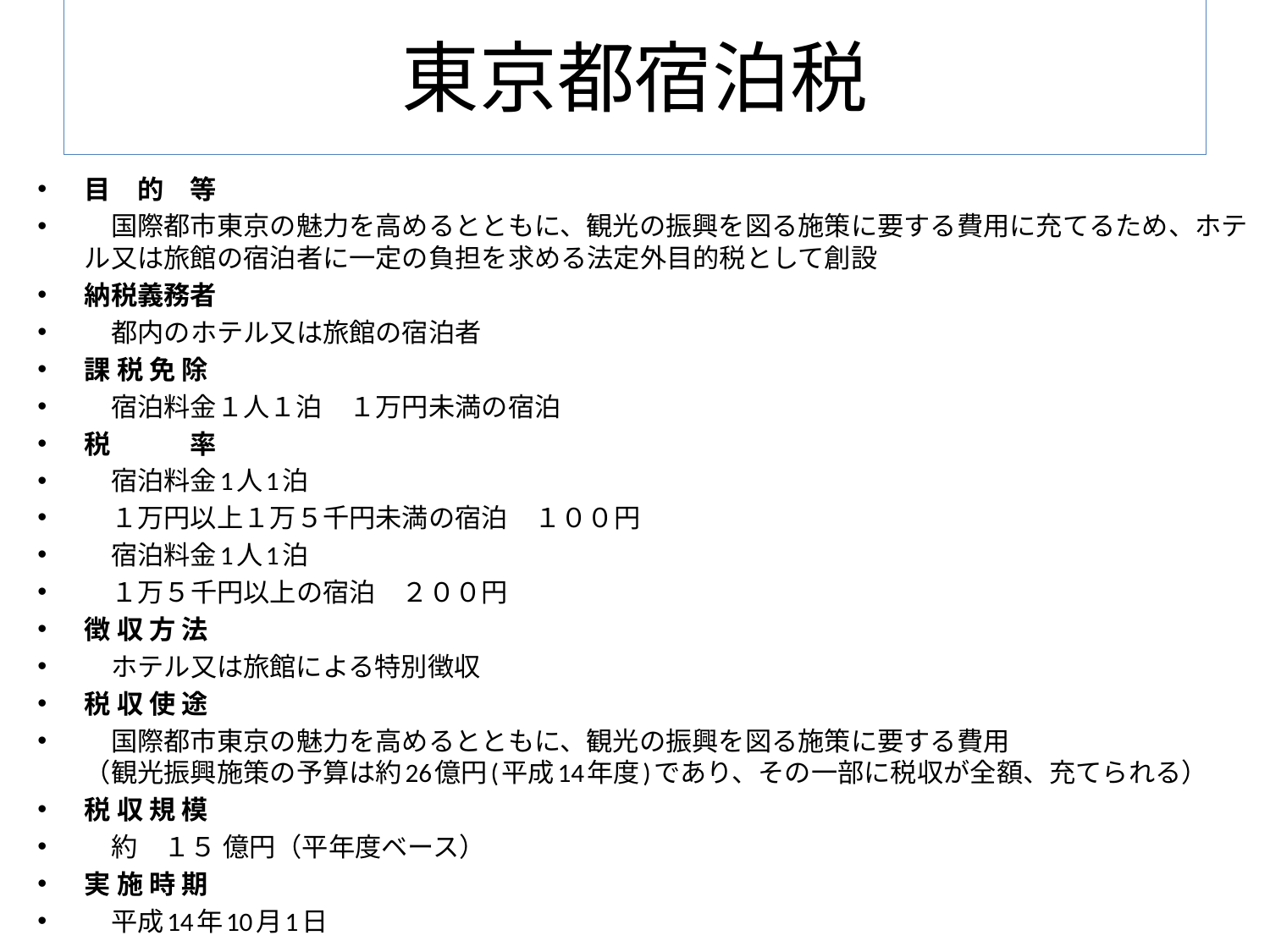

# 東京都宿泊税
目　的　等
　国際都市東京の魅力を高めるとともに、観光の振興を図る施策に要する費用に充てるため、ホテル又は旅館の宿泊者に一定の負担を求める法定外目的税として創設
納税義務者
　都内のホテル又は旅館の宿泊者
課 税 免 除
　宿泊料金１人１泊　１万円未満の宿泊
税　　　率
　宿泊料金1人1泊
　１万円以上１万５千円未満の宿泊　１００円
　宿泊料金1人1泊
　１万５千円以上の宿泊　２００円
徴 収 方 法
　ホテル又は旅館による特別徴収
税 収 使 途
　国際都市東京の魅力を高めるとともに、観光の振興を図る施策に要する費用
（観光振興施策の予算は約26億円(平成14年度)であり、その一部に税収が全額、充てられる）
税 収 規 模
　約　１５ 億円（平年度ベース）
実 施 時 期
　平成14年10月1日